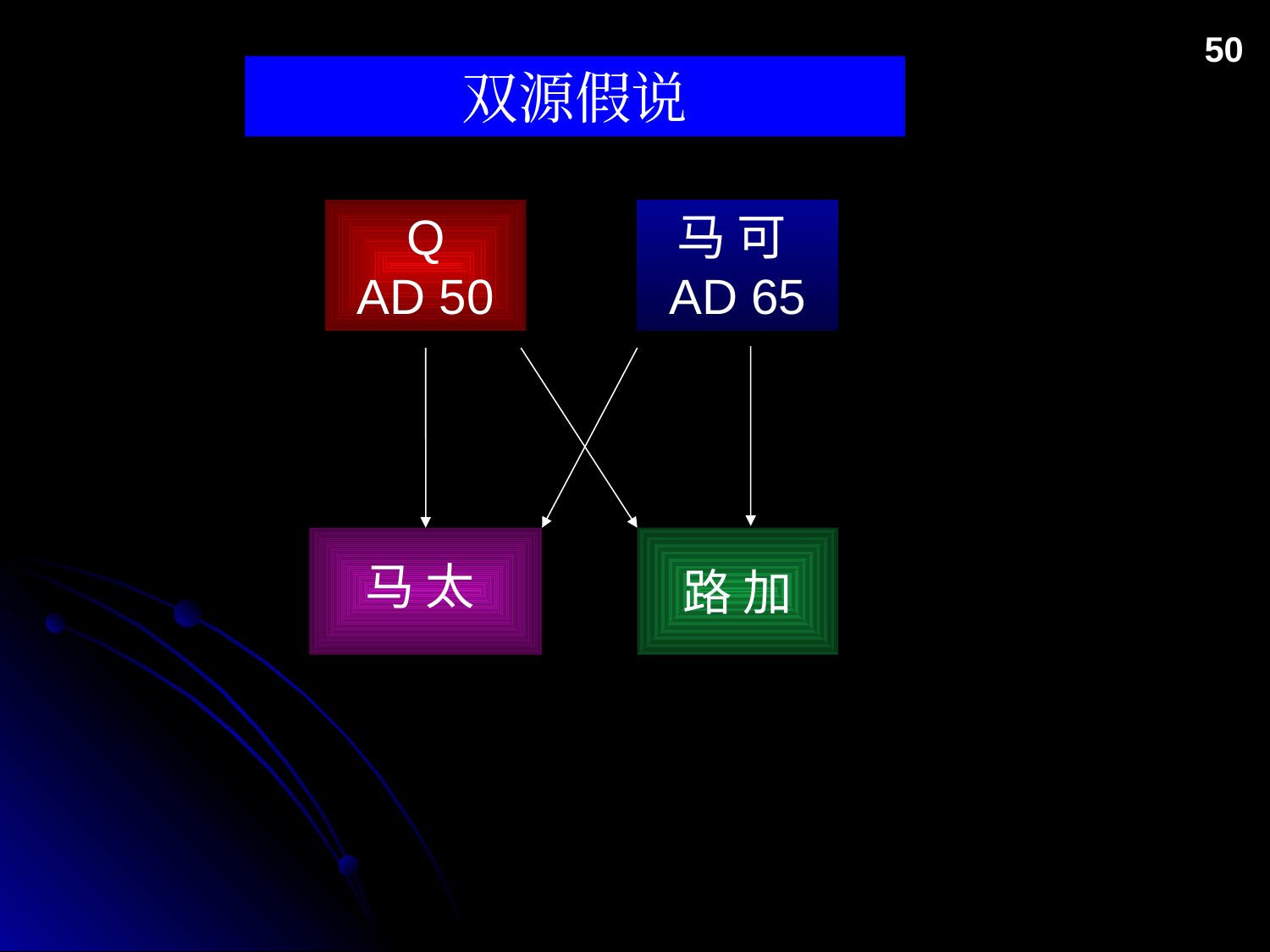

50
双源假说
Q
AD 50
马 可AD 65

马 太

路 加